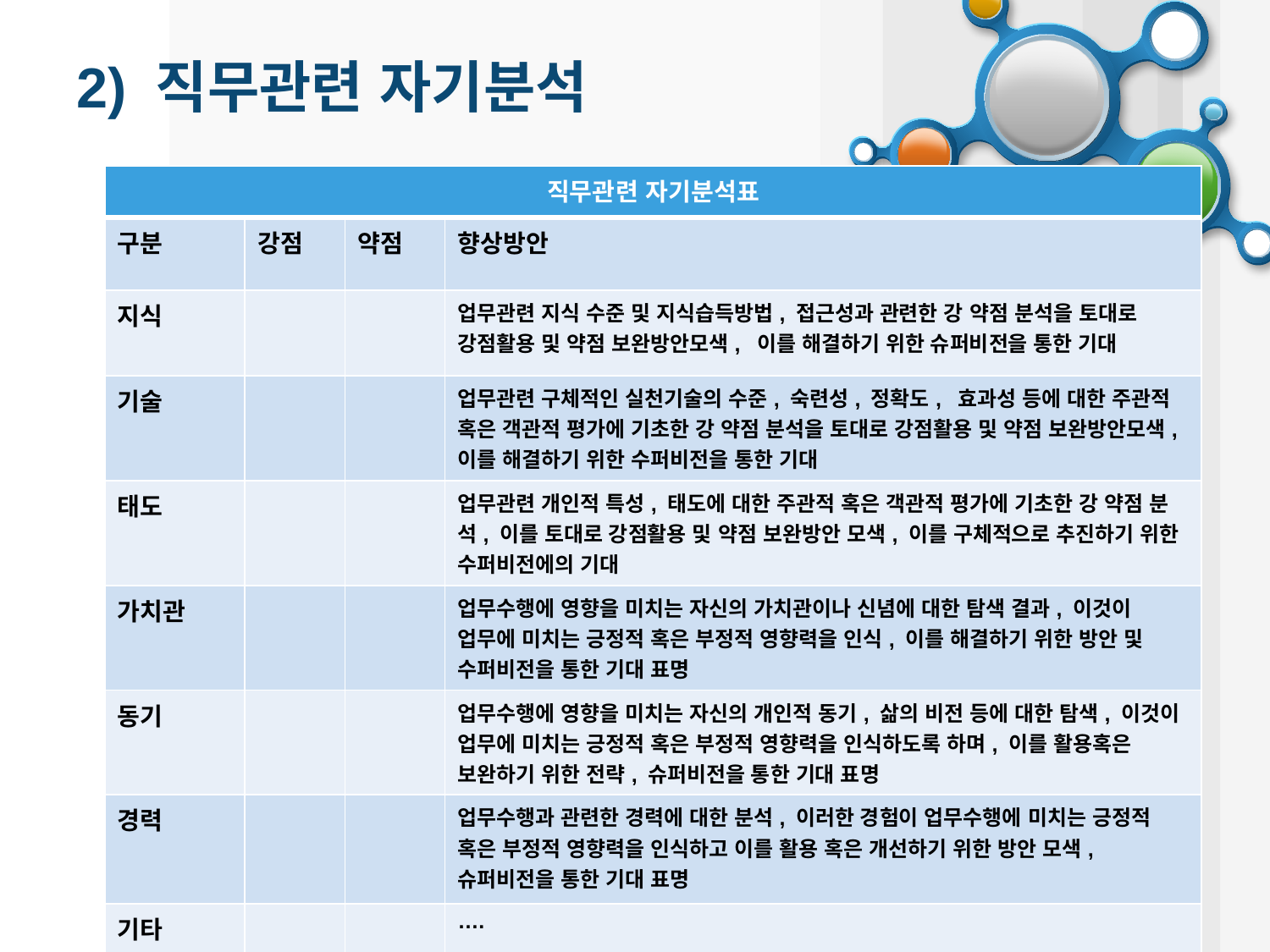

2) 직무관련 자기분석
| 직무관련 자기분석표 |  |  |  |
| --- | --- | --- | --- |
| 구분 | 강점 | 약점 | 향상방안 |
| 지식 |  |  | 업무관련 지식 수준 및 지식습득방법, 접근성과 관련한 강 약점 분석을 토대로 강점활용 및 약점 보완방안모색, 이를 해결하기 위한 슈퍼비전을 통한 기대 |
| 기술 |  |  | 업무관련 구체적인 실천기술의 수준, 숙련성, 정확도, 효과성 등에 대한 주관적 혹은 객관적 평가에 기초한 강 약점 분석을 토대로 강점활용 및 약점 보완방안모색, 이를 해결하기 위한 수퍼비전을 통한 기대 |
| 태도 |  |  | 업무관련 개인적 특성, 태도에 대한 주관적 혹은 객관적 평가에 기초한 강 약점 분석, 이를 토대로 강점활용 및 약점 보완방안 모색, 이를 구체적으로 추진하기 위한 수퍼비전에의 기대 |
| 가치관 |  |  | 업무수행에 영향을 미치는 자신의 가치관이나 신념에 대한 탐색 결과, 이것이 업무에 미치는 긍정적 혹은 부정적 영향력을 인식, 이를 해결하기 위한 방안 및 수퍼비전을 통한 기대 표명 |
| 동기 |  |  | 업무수행에 영향을 미치는 자신의 개인적 동기, 삶의 비전 등에 대한 탐색, 이것이 업무에 미치는 긍정적 혹은 부정적 영향력을 인식하도록 하며, 이를 활용혹은 보완하기 위한 전략, 슈퍼비전을 통한 기대 표명 |
| 경력 |  |  | 업무수행과 관련한 경력에 대한 분석, 이러한 경험이 업무수행에 미치는 긍정적 혹은 부정적 영향력을 인식하고 이를 활용 혹은 개선하기 위한 방안 모색, 슈퍼비전을 통한 기대 표명 |
| 기타 |  |  | …. |